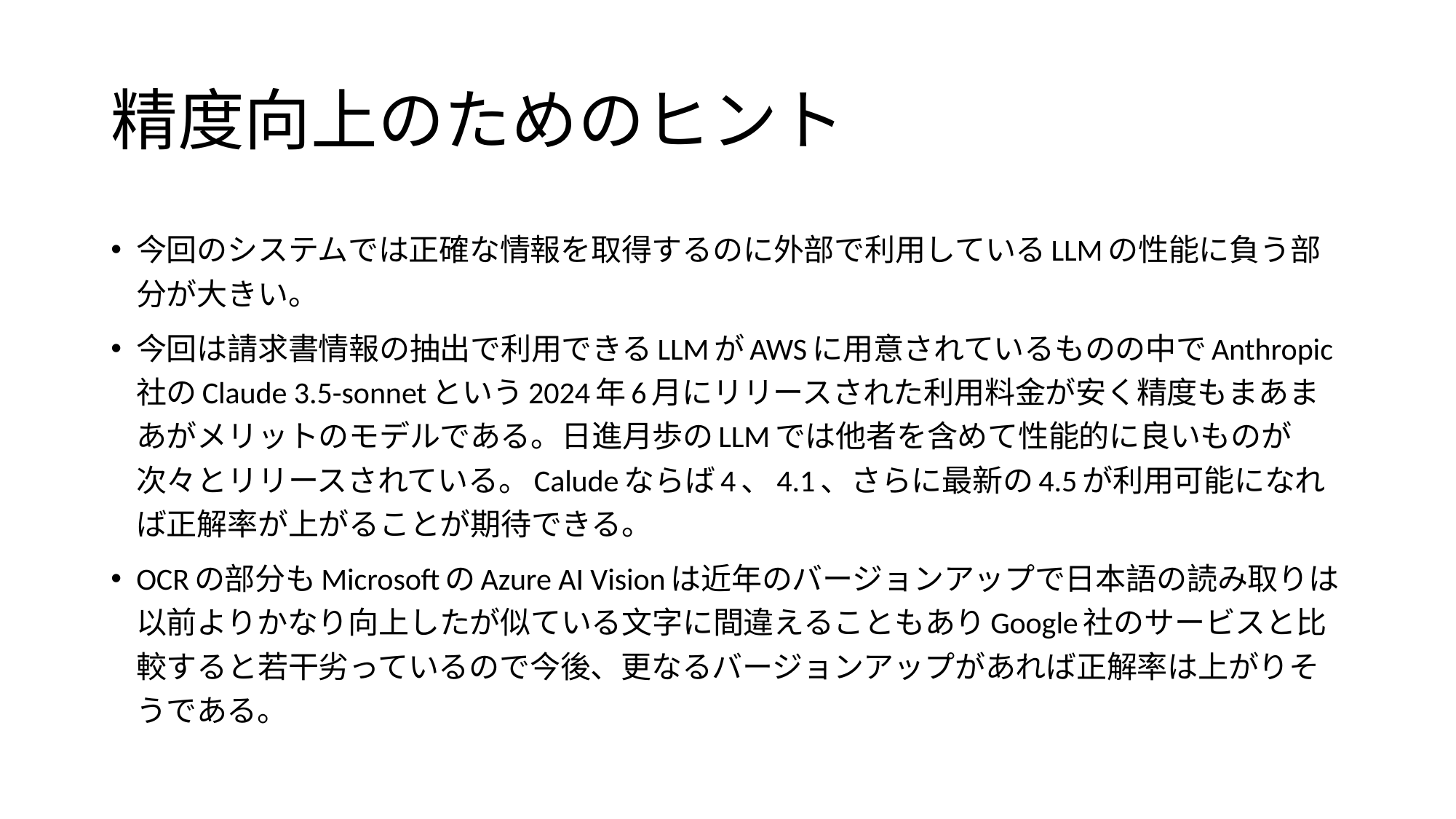

# 精度向上のためのヒント
今回のシステムでは正確な情報を取得するのに外部で利用しているLLMの性能に負う部分が大きい。
今回は請求書情報の抽出で利用できるLLMがAWSに用意されているものの中でAnthropic社のClaude 3.5-sonnetという2024年6月にリリースされた利用料金が安く精度もまあまあがメリットのモデルである。日進月歩のLLMでは他者を含めて性能的に良いものが次々とリリースされている。Caludeならば4、4.1、さらに最新の4.5が利用可能になれば正解率が上がることが期待できる。
OCRの部分もMicrosoftのAzure AI Visionは近年のバージョンアップで日本語の読み取りは以前よりかなり向上したが似ている文字に間違えることもありGoogle社のサービスと比較すると若干劣っているので今後、更なるバージョンアップがあれば正解率は上がりそうである。